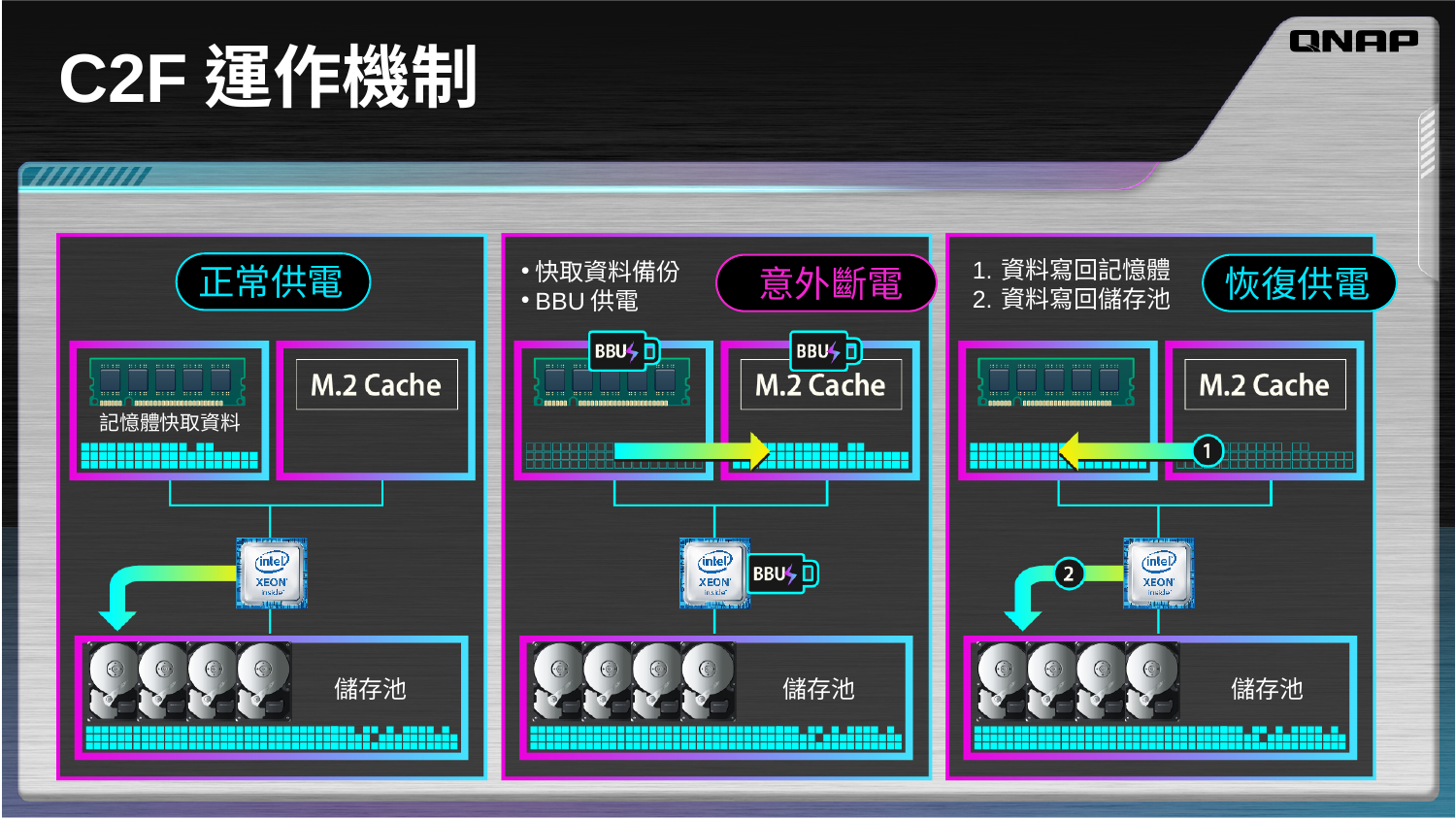

# C2F運作機制
資料寫回記憶體
資料寫回儲存池
快取資料備份
BBU供電
正常供電

意外斷電
恢復供電

記憶體快取資料
儲存池
儲存池
儲存池